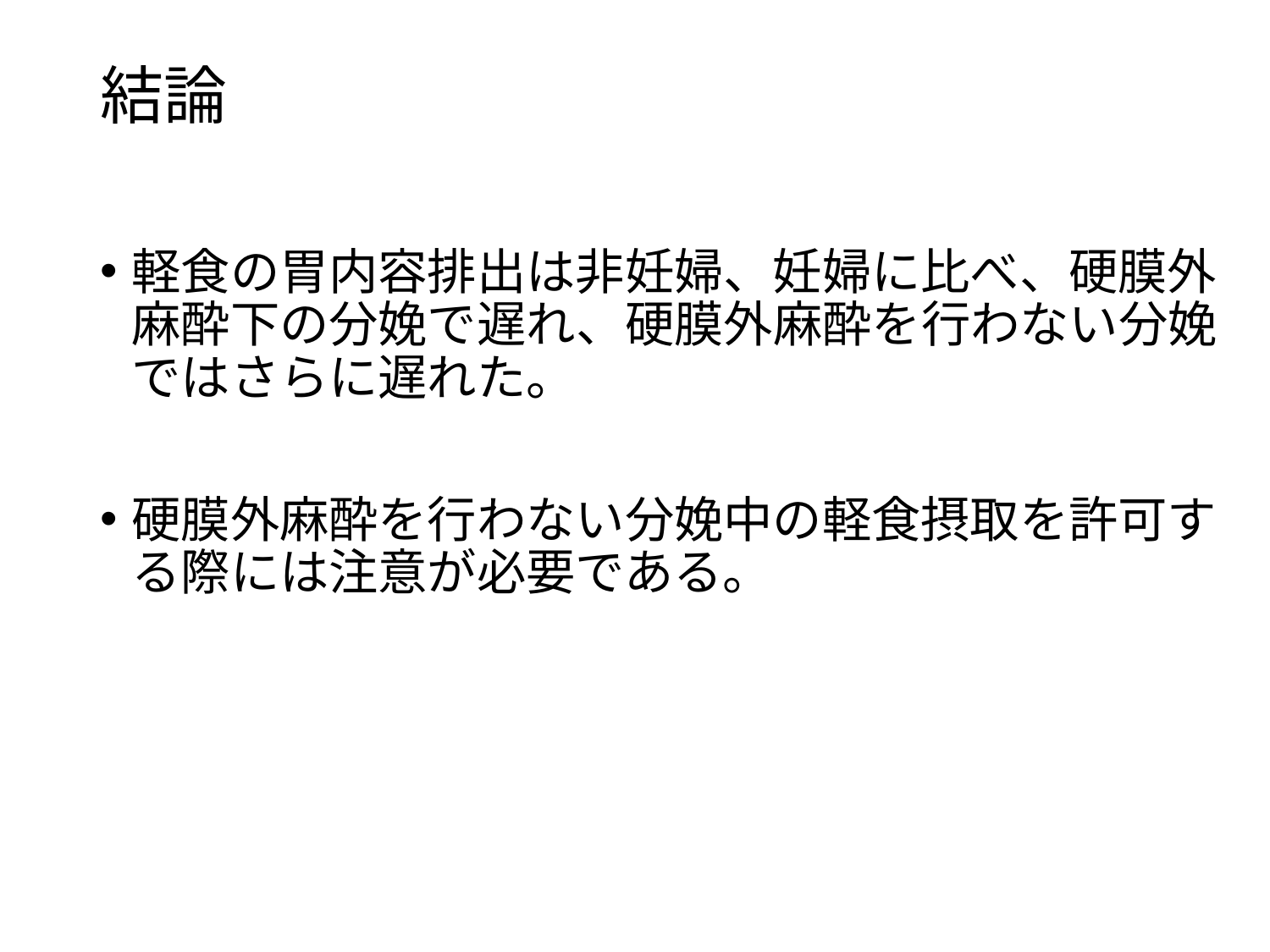

# 結論
軽食の胃内容排出は非妊婦、妊婦に比べ、硬膜外麻酔下の分娩で遅れ、硬膜外麻酔を行わない分娩ではさらに遅れた。

硬膜外麻酔を行わない分娩中の軽食摂取を許可する際には注意が必要である。